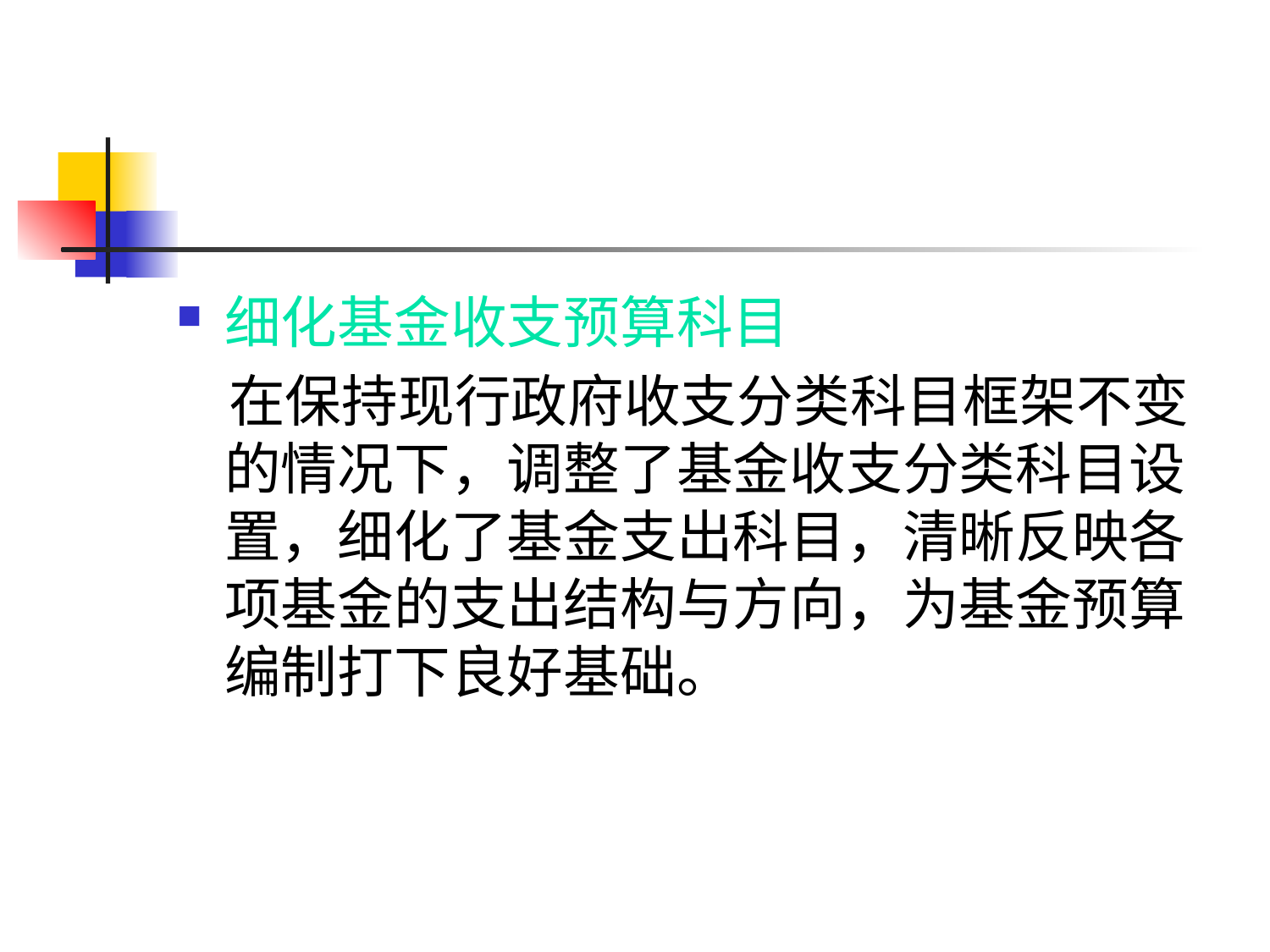

#
细化基金收支预算科目
   在保持现行政府收支分类科目框架不变的情况下，调整了基金收支分类科目设置，细化了基金支出科目，清晰反映各项基金的支出结构与方向，为基金预算编制打下良好基础。